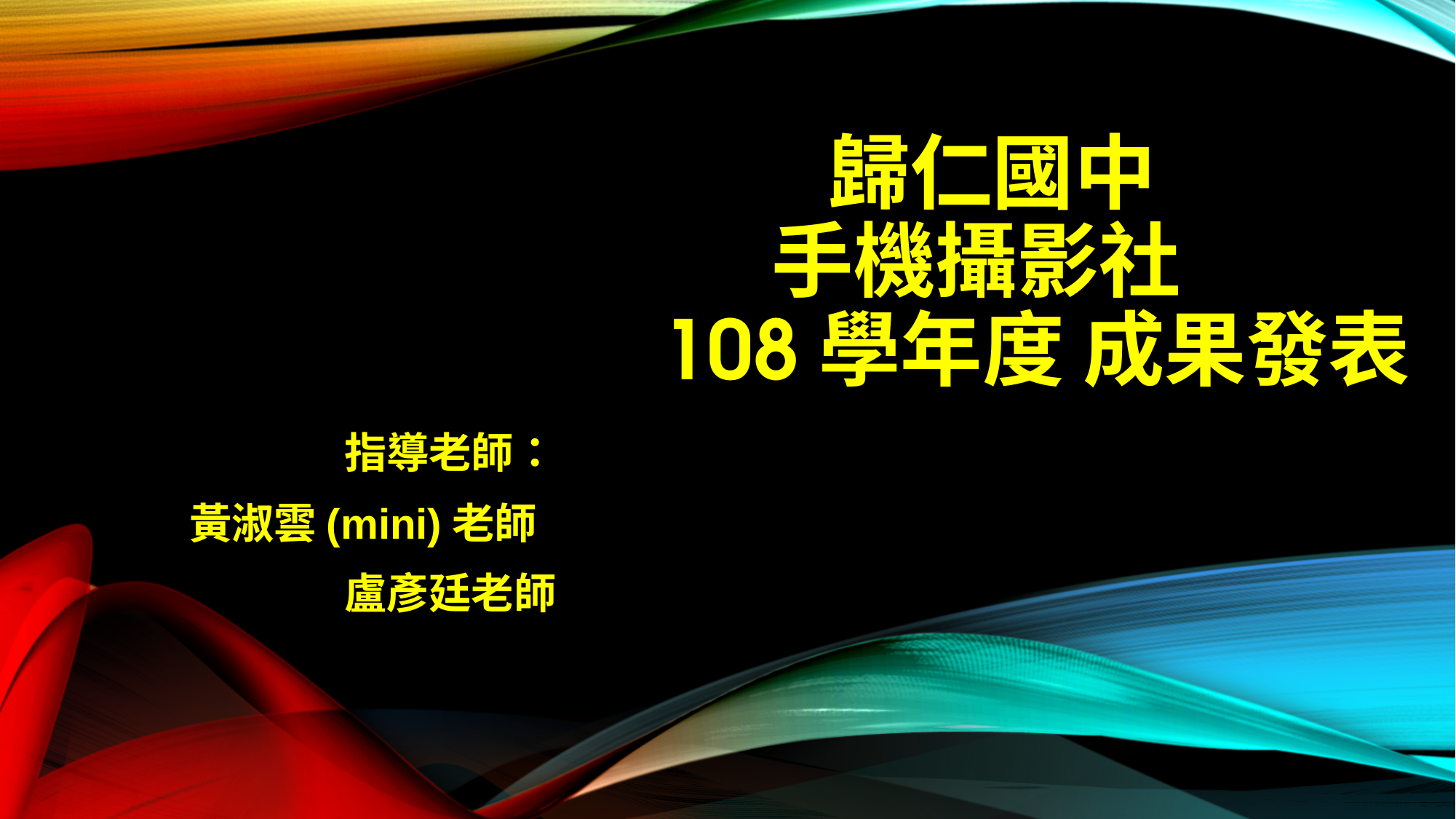

# 歸仁國中 手機攝影社 108學年度 成果發表
指導老師：
黃淑雲(mini)老師
盧彥廷老師